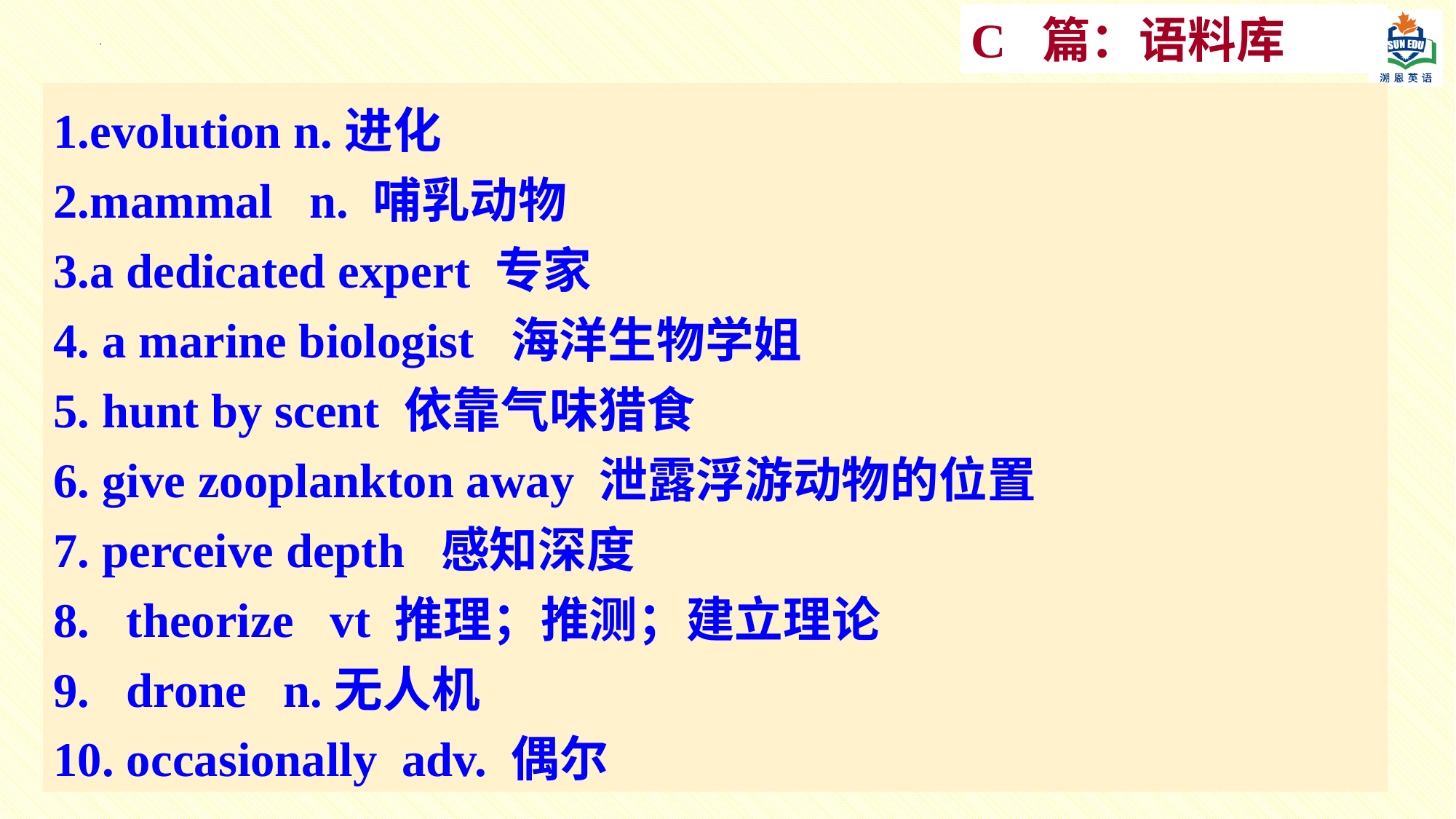

C  篇：语料库
1.evolution n.进化
2.mammal   n. 哺乳动物
3.a dedicated expert 专家
4. a marine biologist  海洋生物学姐
5. hunt by scent 依靠气味猎食
6. give zooplankton away 泄露浮游动物的位置
7. perceive depth  感知深度
8.   theorize   vt 推理；推测；建立理论
9.   drone   n.无人机
10. occasionally  adv. 偶尔